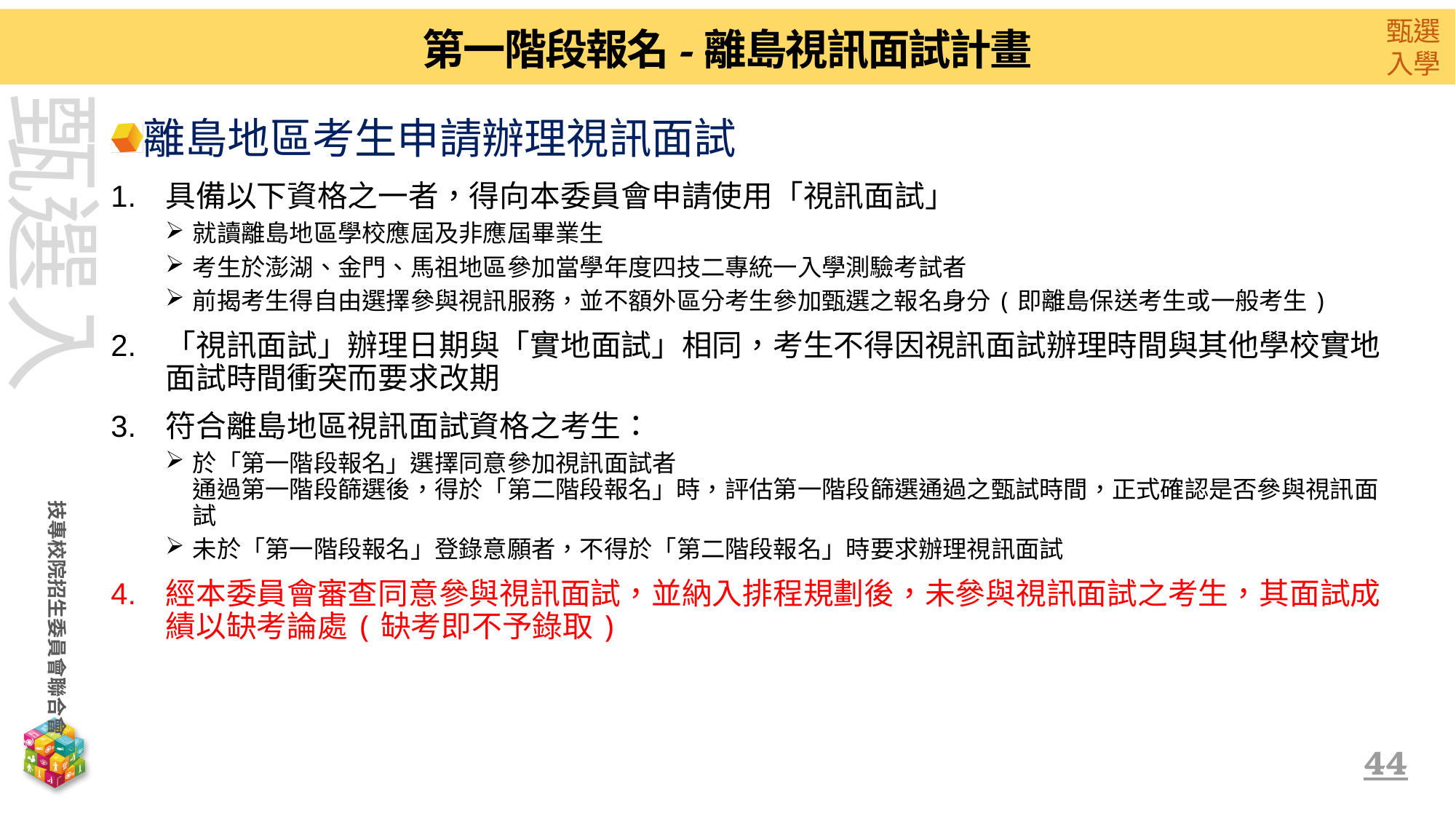

第一階段報名-離島視訊面試計畫
離島地區考生申請辦理視訊面試
具備以下資格之一者，得向本委員會申請使用「視訊面試」
就讀離島地區學校應屆及非應屆畢業生
考生於澎湖、金門、馬祖地區參加當學年度四技二專統一入學測驗考試者
前揭考生得自由選擇參與視訊服務，並不額外區分考生參加甄選之報名身分(即離島保送考生或一般考生)
「視訊面試」辦理日期與「實地面試」相同，考生不得因視訊面試辦理時間與其他學校實地面試時間衝突而要求改期
符合離島地區視訊面試資格之考生：
於「第一階段報名」選擇同意參加視訊面試者
通過第一階段篩選後，得於「第二階段報名」時，評估第一階段篩選通過之甄試時間，正式確認是否參與視訊面試
未於「第一階段報名」登錄意願者，不得於「第二階段報名」時要求辦理視訊面試
經本委員會審查同意參與視訊面試，並納入排程規劃後，未參與視訊面試之考生，其面試成績以缺考論處(缺考即不予錄取)
44